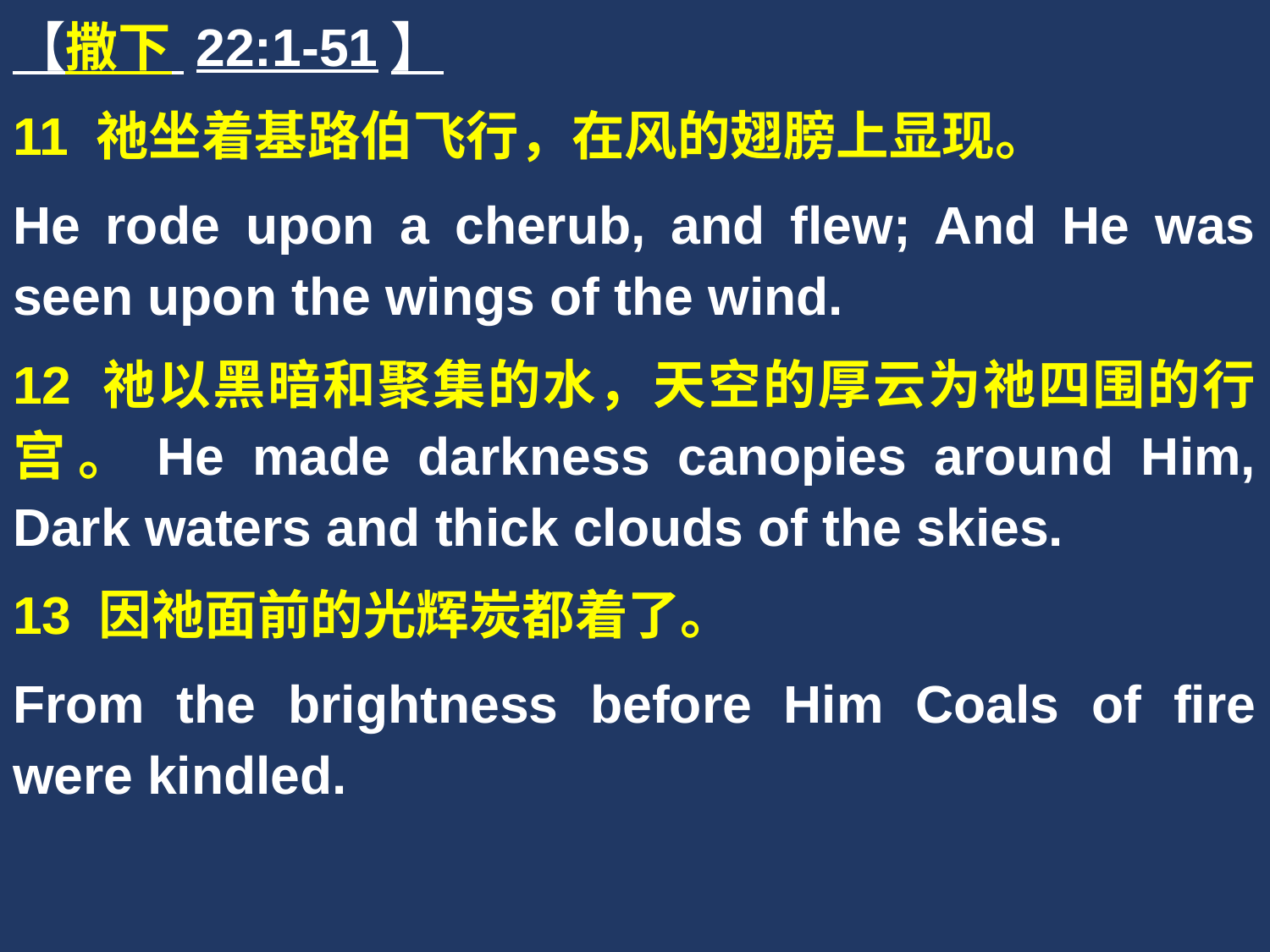

【撒下 22:1-51】
11 祂坐着基路伯飞行，在风的翅膀上显现。
He rode upon a cherub, and flew; And He was seen upon the wings of the wind.
12 祂以黑暗和聚集的水，天空的厚云为祂四围的行宫。He made darkness canopies around Him, Dark waters and thick clouds of the skies.
13 因祂面前的光辉炭都着了。
From the brightness before Him Coals of fire were kindled.